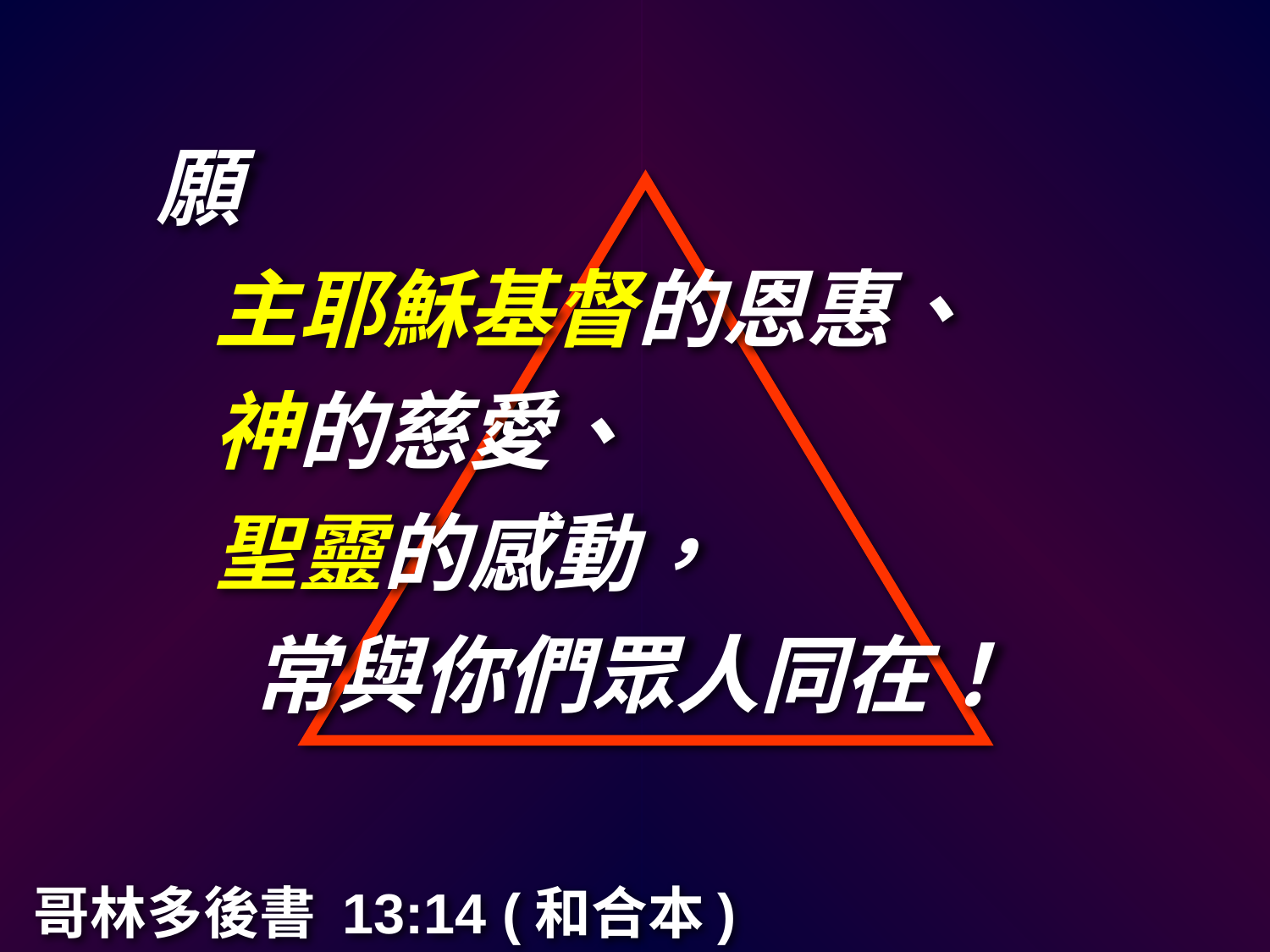

願
     主耶穌基督的恩惠、
     神的慈愛、
     聖靈的感動，
       常與你們眾人同在！

哥林多後書 13:14 (和合本)